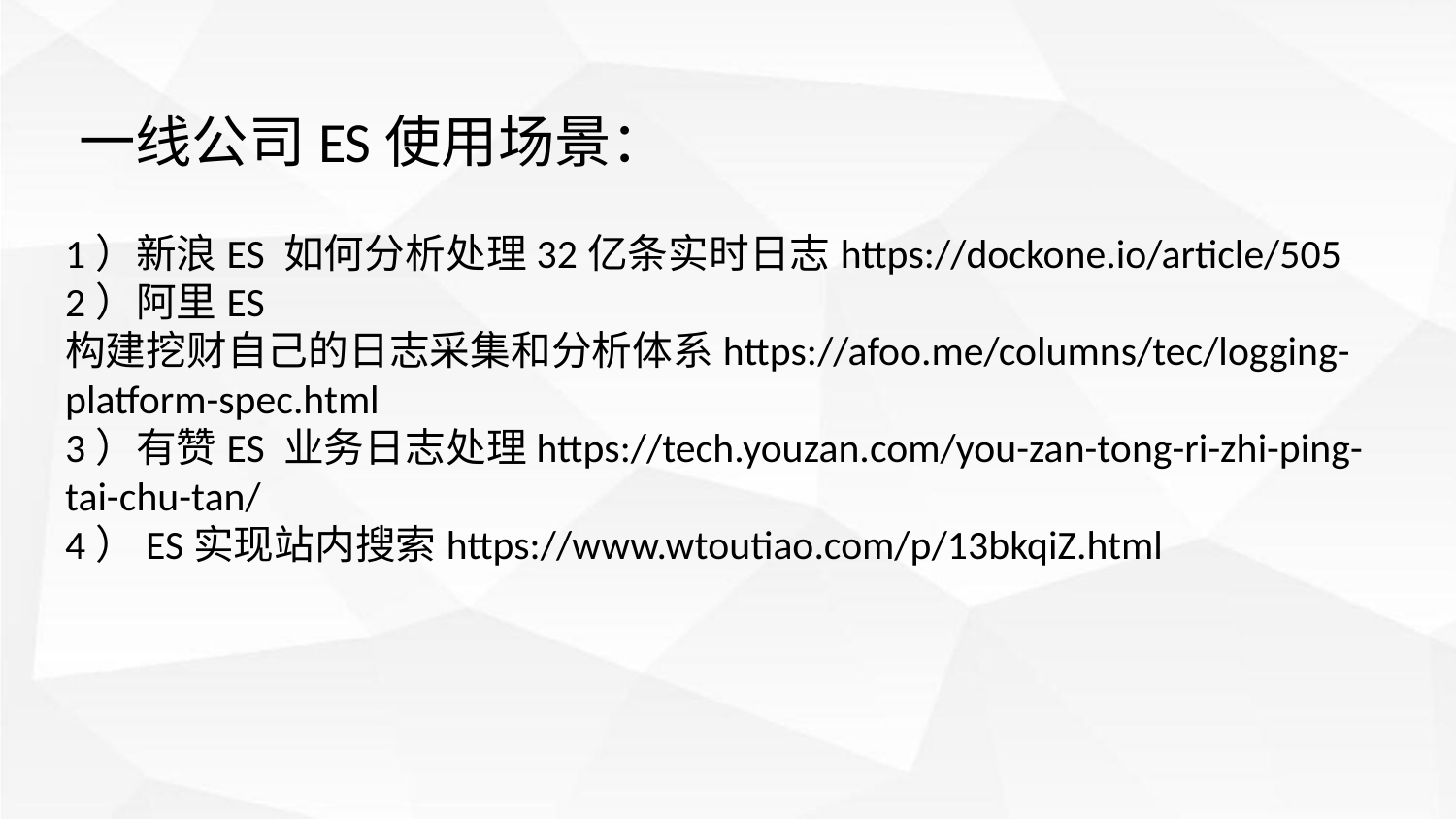

一线公司ES使用场景：
1）新浪ES 如何分析处理32亿条实时日志https://dockone.io/article/505
2）阿里ES 构建挖财自己的日志采集和分析体系https://afoo.me/columns/tec/logging-platform-spec.html
3）有赞ES 业务日志处理https://tech.youzan.com/you-zan-tong-ri-zhi-ping-tai-chu-tan/
4）ES实现站内搜索https://www.wtoutiao.com/p/13bkqiZ.html